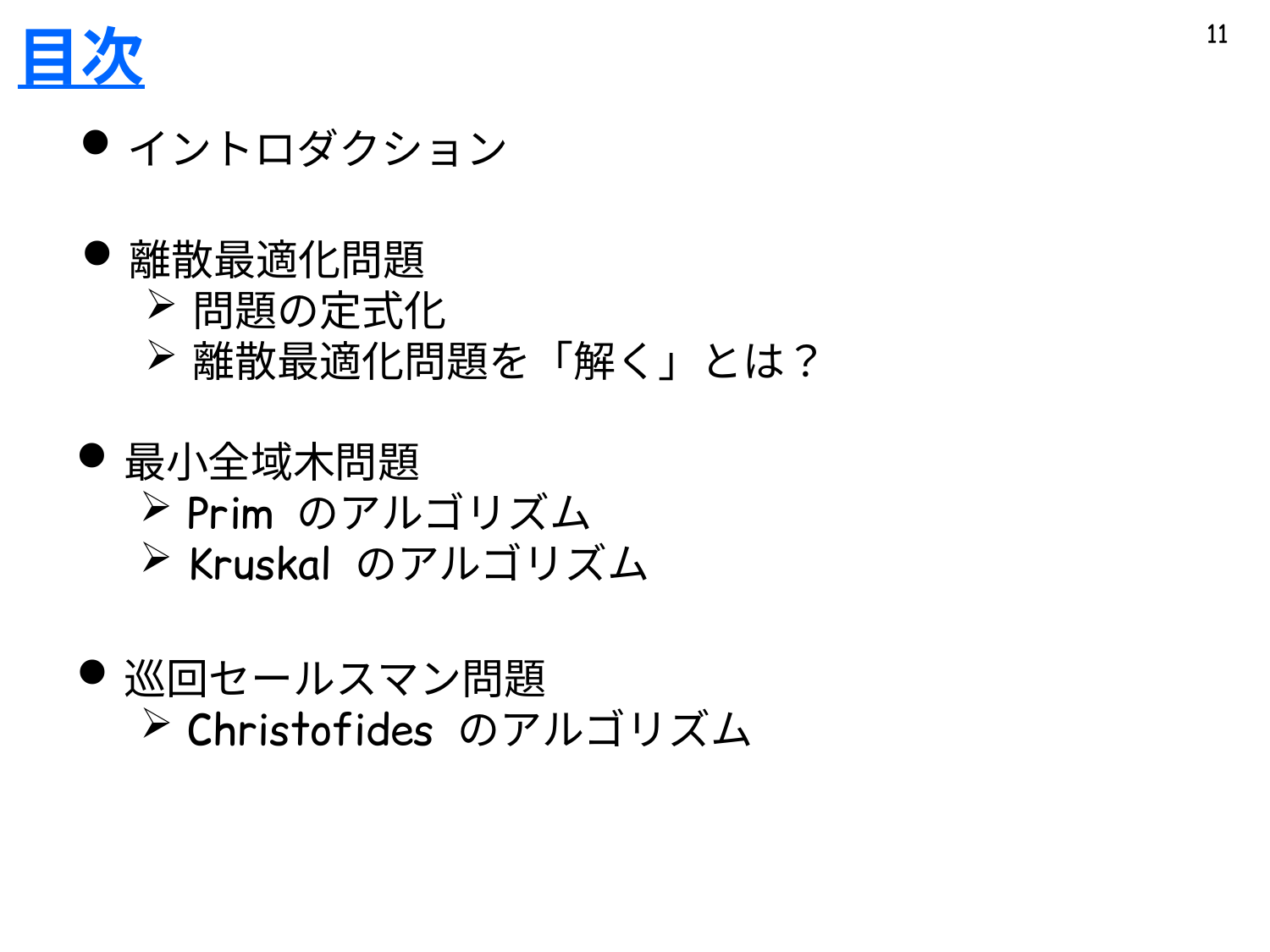

# 目次
11
イントロダクション
離散最適化問題
問題の定式化
離散最適化問題を「解く」とは？
最小全域木問題
Prim のアルゴリズム
Kruskal のアルゴリズム
巡回セールスマン問題
Christofides のアルゴリズム